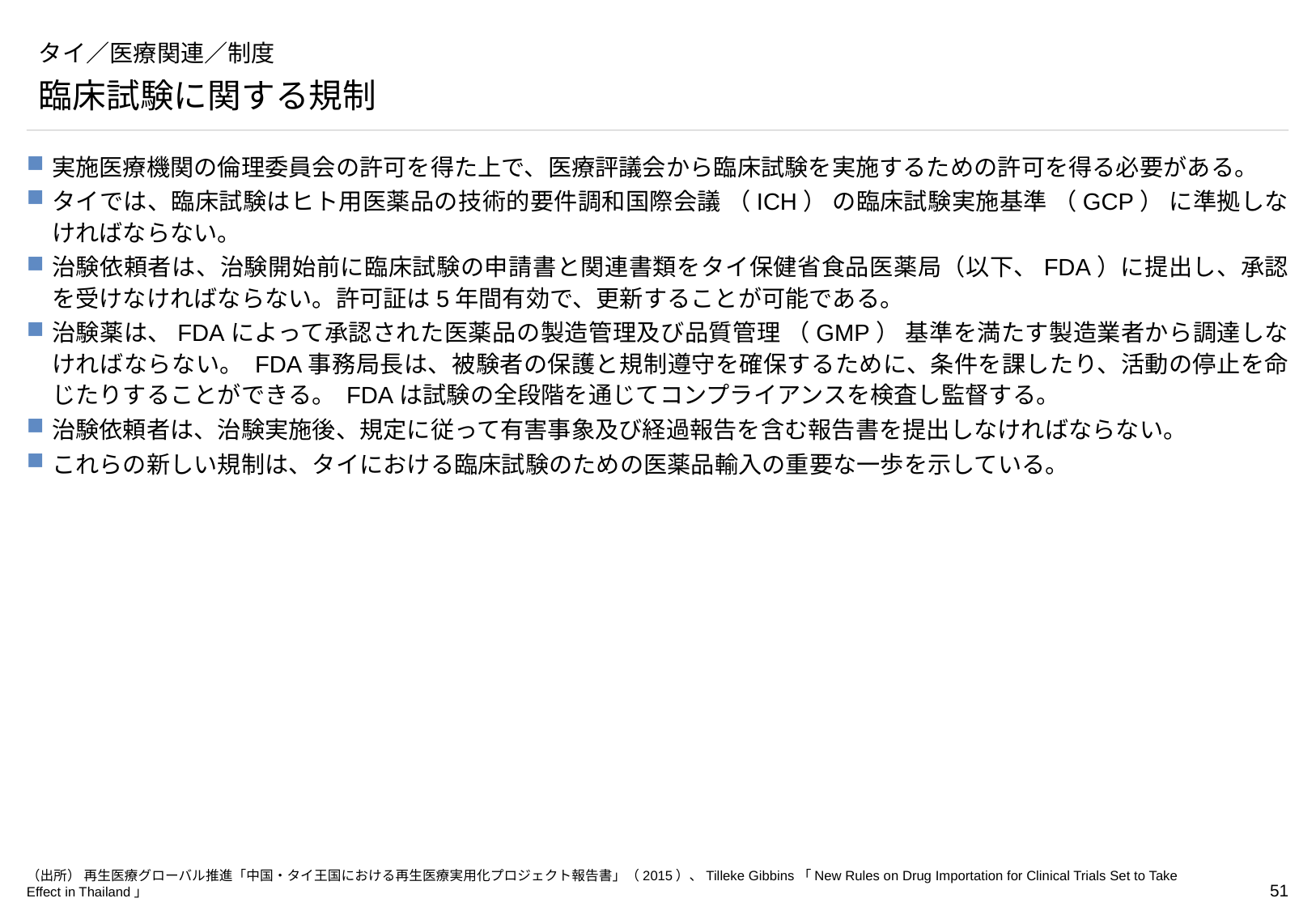

# タイ／医療関連／制度
臨床試験に関する規制
実施医療機関の倫理委員会の許可を得た上で、医療評議会から臨床試験を実施するための許可を得る必要がある。
タイでは、臨床試験はヒト用医薬品の技術的要件調和国際会議 （ICH） の臨床試験実施基準 （GCP） に準拠しなければならない。
治験依頼者は、治験開始前に臨床試験の申請書と関連書類をタイ保健省食品医薬局（以下、FDA）に提出し、承認を受けなければならない。許可証は5年間有効で、更新することが可能である。
治験薬は、FDAによって承認された医薬品の製造管理及び品質管理 （GMP） 基準を満たす製造業者から調達しなければならない。 FDA事務局長は、被験者の保護と規制遵守を確保するために、条件を課したり、活動の停止を命じたりすることができる。 FDAは試験の全段階を通じてコンプライアンスを検査し監督する。
治験依頼者は、治験実施後、規定に従って有害事象及び経過報告を含む報告書を提出しなければならない。
これらの新しい規制は、タイにおける臨床試験のための医薬品輸入の重要な一歩を示している。
（出所） 再生医療グローバル推進「中国・タイ王国における再生医療実用化プロジェクト報告書」（2015）、Tilleke Gibbins「New Rules on Drug Importation for Clinical Trials Set to Take Effect in Thailand」